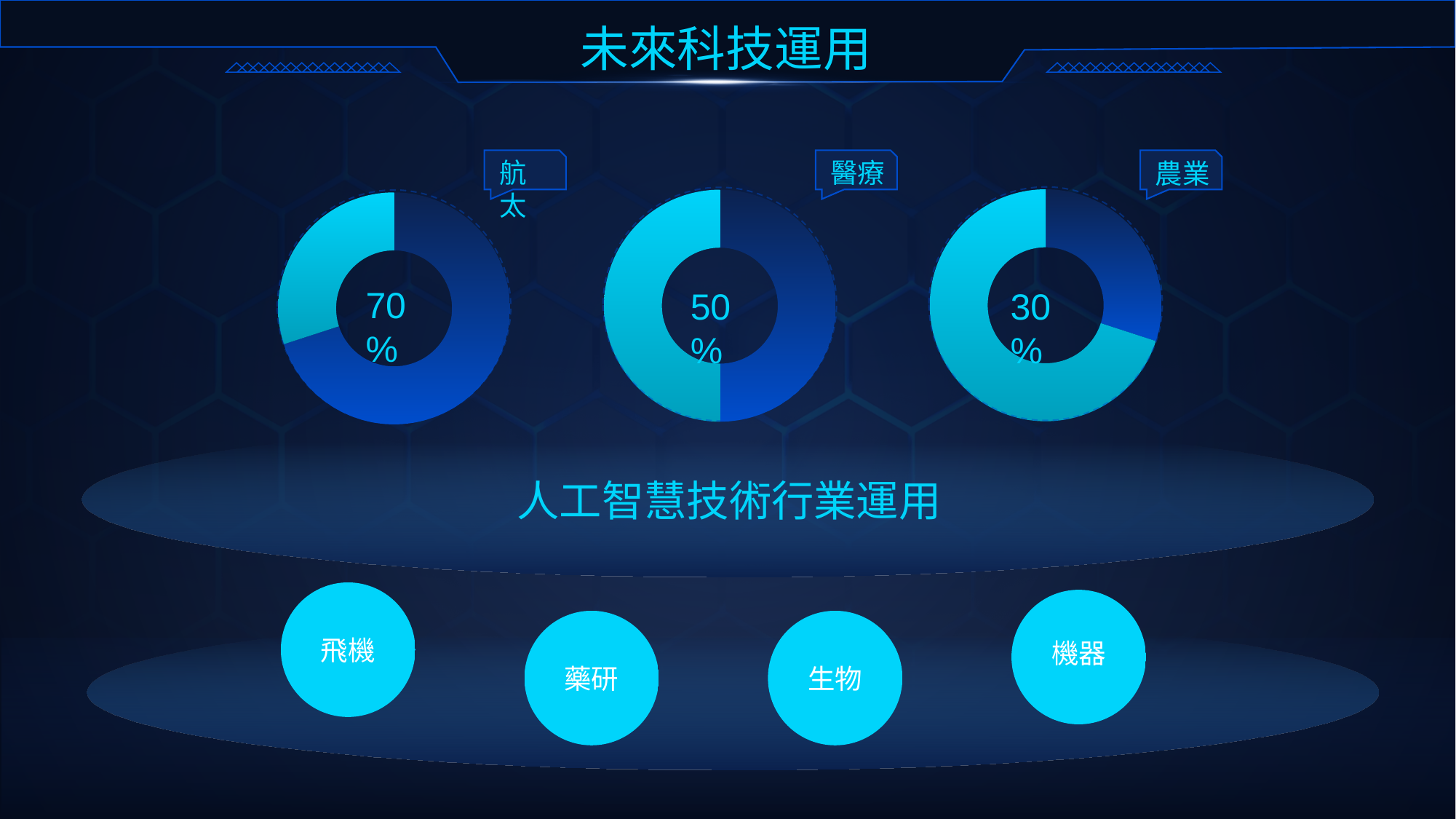

未來科技運用

航太
醫療
農業

### Chart

| Category | 销售额 |
|---|---|
| 第一季度 | 3.0 |
| 第二季度 | 7.0 |

### Chart

| Category | 销售额 |
|---|---|
| 第一季度 | 5.0 |
| 第二季度 | 5.0 |

### Chart

| Category | 销售额 |
|---|---|
| 第一季度 | 7.0 |
| 第二季度 | 3.0 |
70%
50%
30%

人工智慧技術行業運用

飛機
機器
藥研
生物